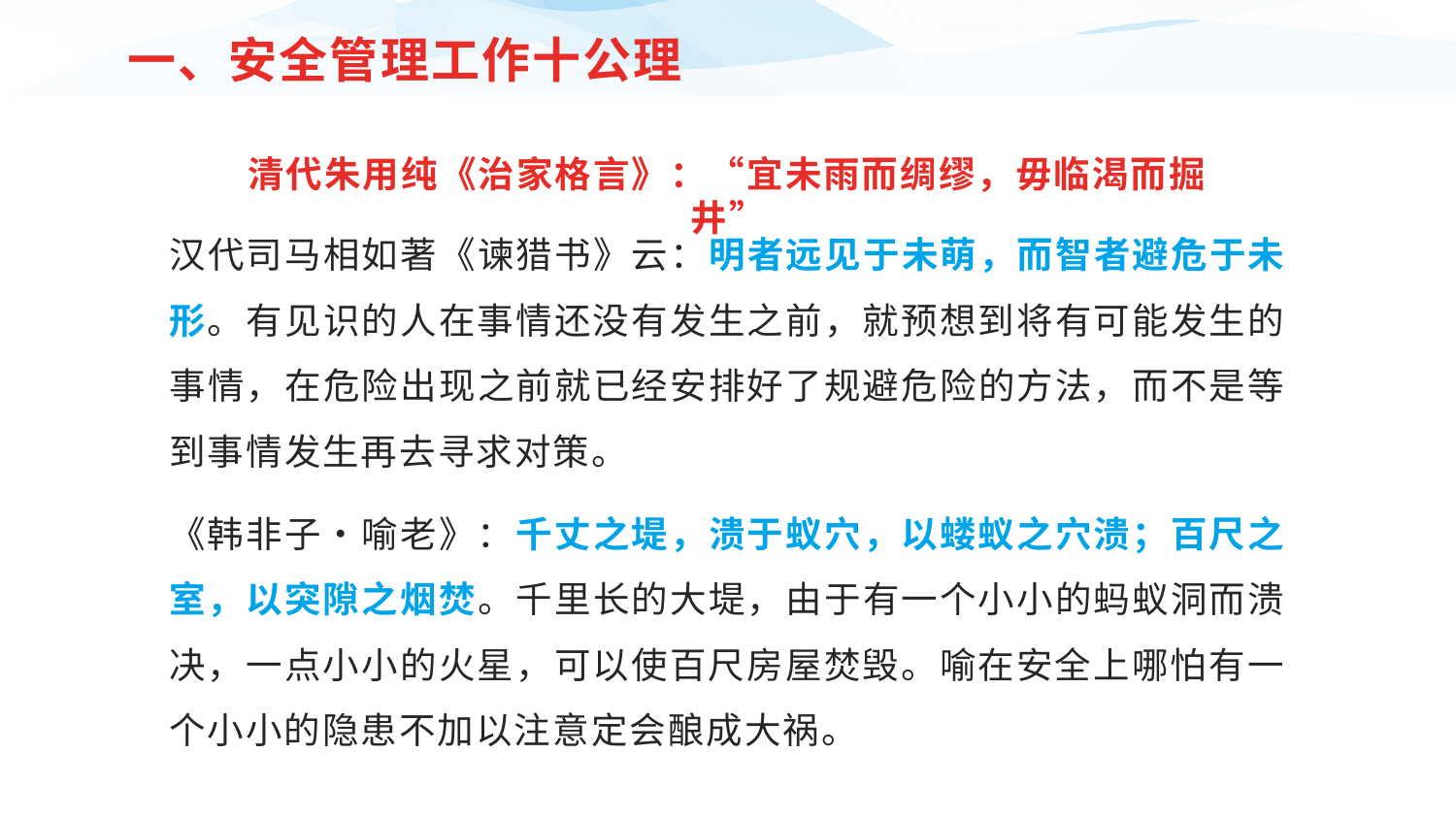

一、安全管理工作十公理
清代朱用纯《治家格言》：“宜未雨而绸缪，毋临渴而掘井”
汉代司马相如著《谏猎书》云：明者远见于未萌，而智者避危于未形。有见识的人在事情还没有发生之前，就预想到将有可能发生的事情，在危险出现之前就已经安排好了规避危险的方法，而不是等到事情发生再去寻求对策。
《韩非子•喻老》：千丈之堤，溃于蚁穴，以蝼蚁之穴溃；百尺之室，以突隙之烟焚。千里长的大堤，由于有一个小小的蚂蚁洞而溃决，一点小小的火星，可以使百尺房屋焚毁。喻在安全上哪怕有一个小小的隐患不加以注意定会酿成大祸。